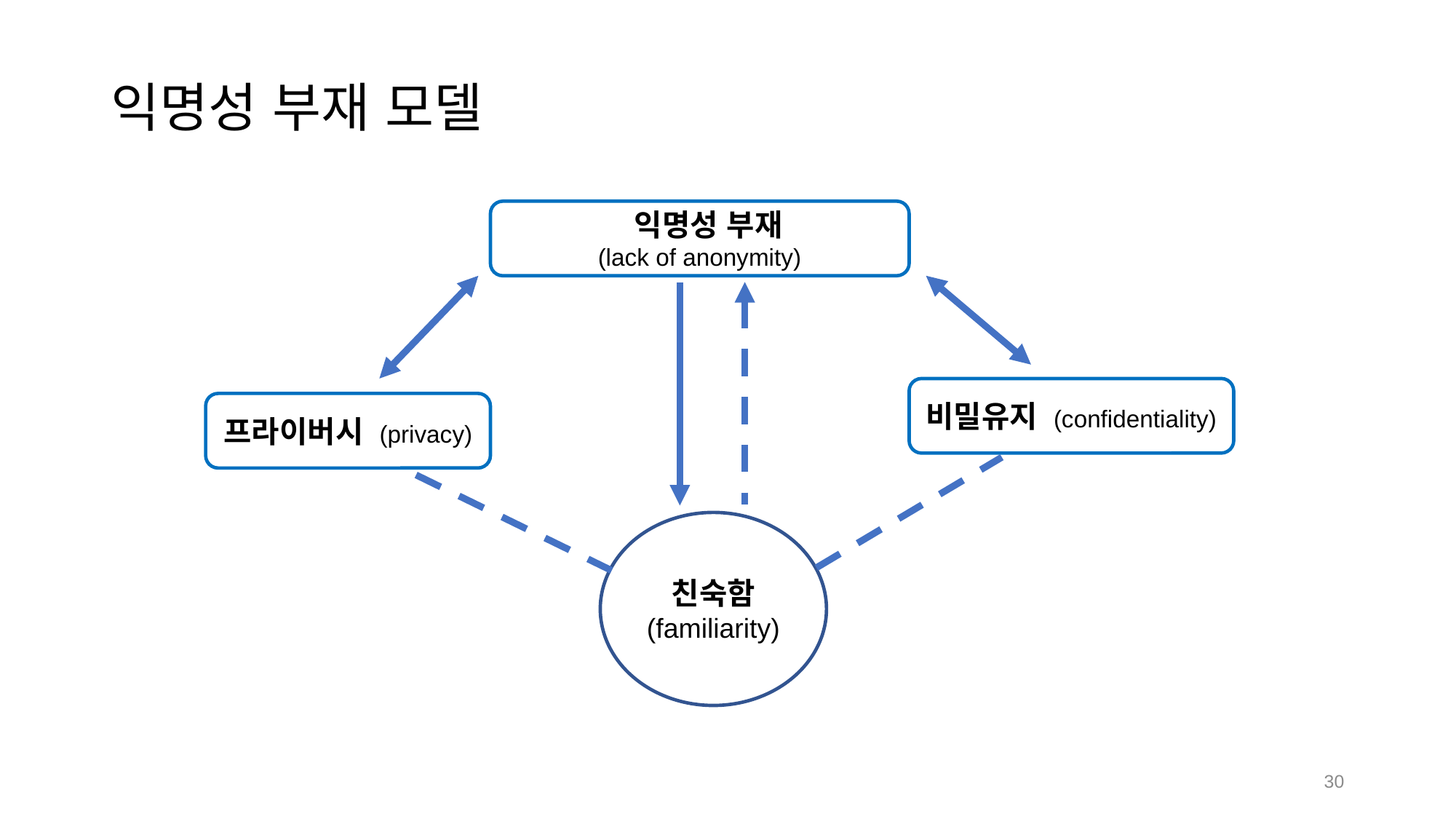

# 익명성 부재 모델
D익명성 부재
(lack of anonymity)
비밀유지 (confidentiality)
프라이버시 (privacy)
친숙함
(familiarity)
30